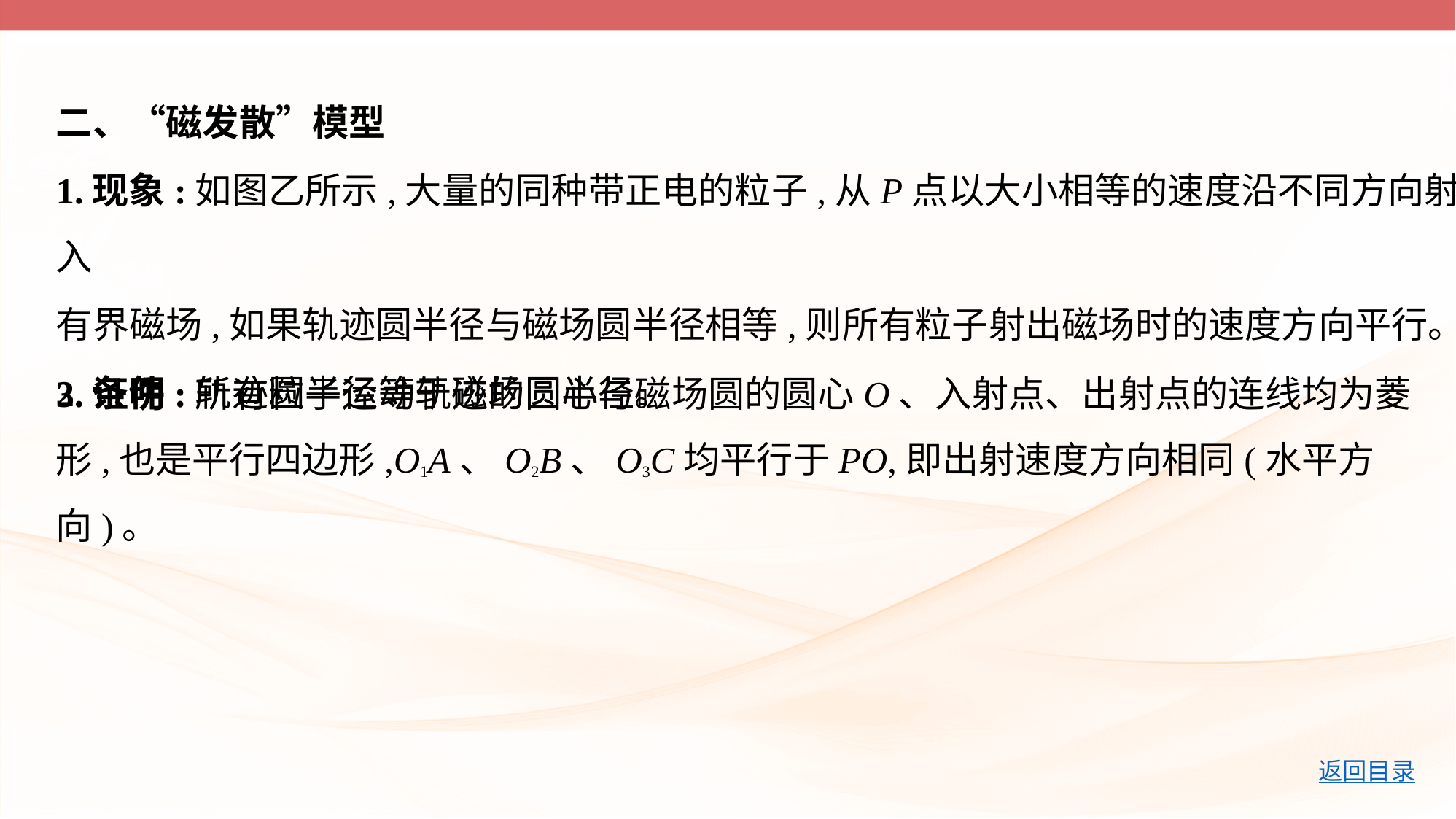

二、“磁发散”模型
1.现象:如图乙所示,大量的同种带正电的粒子,从P点以大小相等的速度沿不同方向射入
有界磁场,如果轨迹圆半径与磁场圆半径相等,则所有粒子射出磁场时的速度方向平行。
2.条件:轨迹圆半径等于磁场圆半径。
3.证明:所有粒子运动轨迹的圆心与磁场圆的圆心O、入射点、出射点的连线均为菱
形,也是平行四边形,O1A、O2B、O3C均平行于PO,即出射速度方向相同(水平方向)。